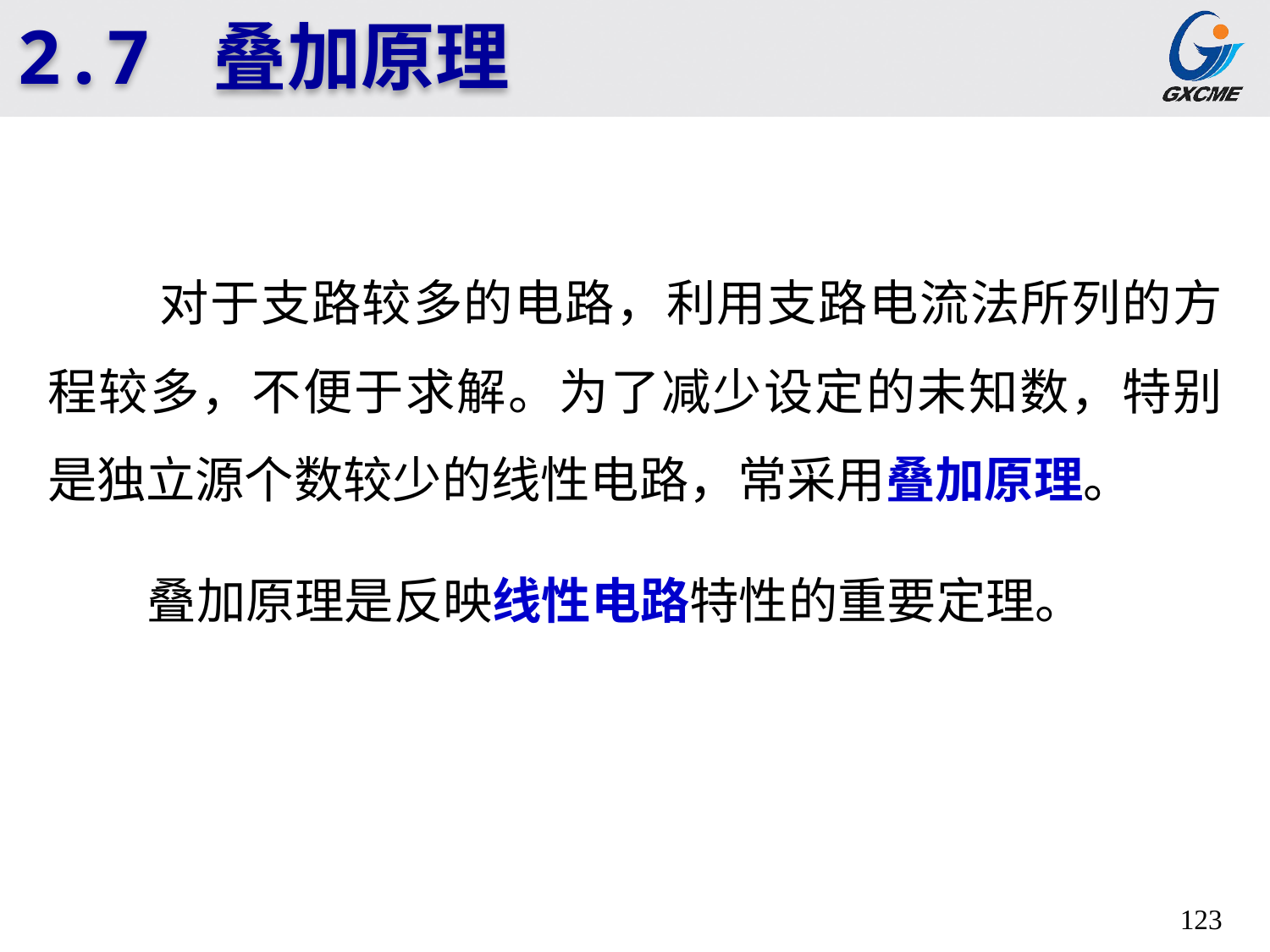

2.7 叠加原理
        对于支路较多的电路，利用支路电流法所列的方程较多，不便于求解。为了减少设定的未知数，特别是独立源个数较少的线性电路，常采用叠加原理。
        叠加原理是反映线性电路特性的重要定理。
123